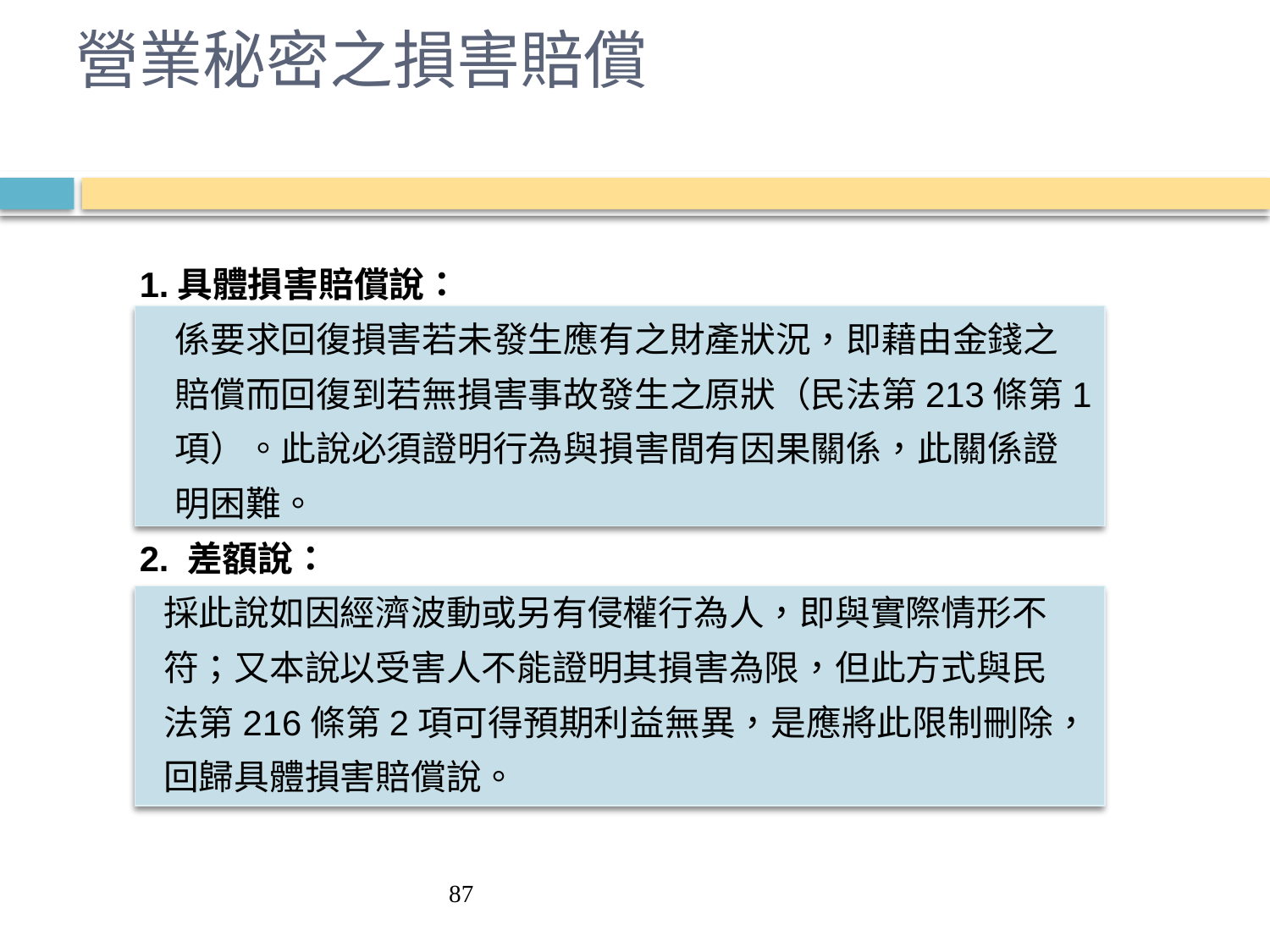

# 營業秘密之損害賠償
1.具體損害賠償說：
　係要求回復損害若未發生應有之財產狀況，即藉由金錢之
　賠償而回復到若無損害事故發生之原狀（民法第213條第1
　項）。此說必須證明行為與損害間有因果關係，此關係證
　明困難。
2. 差額說：
  採此說如因經濟波動或另有侵權行為人，即與實際情形不
  符；又本說以受害人不能證明其損害為限，但此方式與民
  法第216條第2項可得預期利益無異，是應將此限制刪除，
  回歸具體損害賠償說。

87